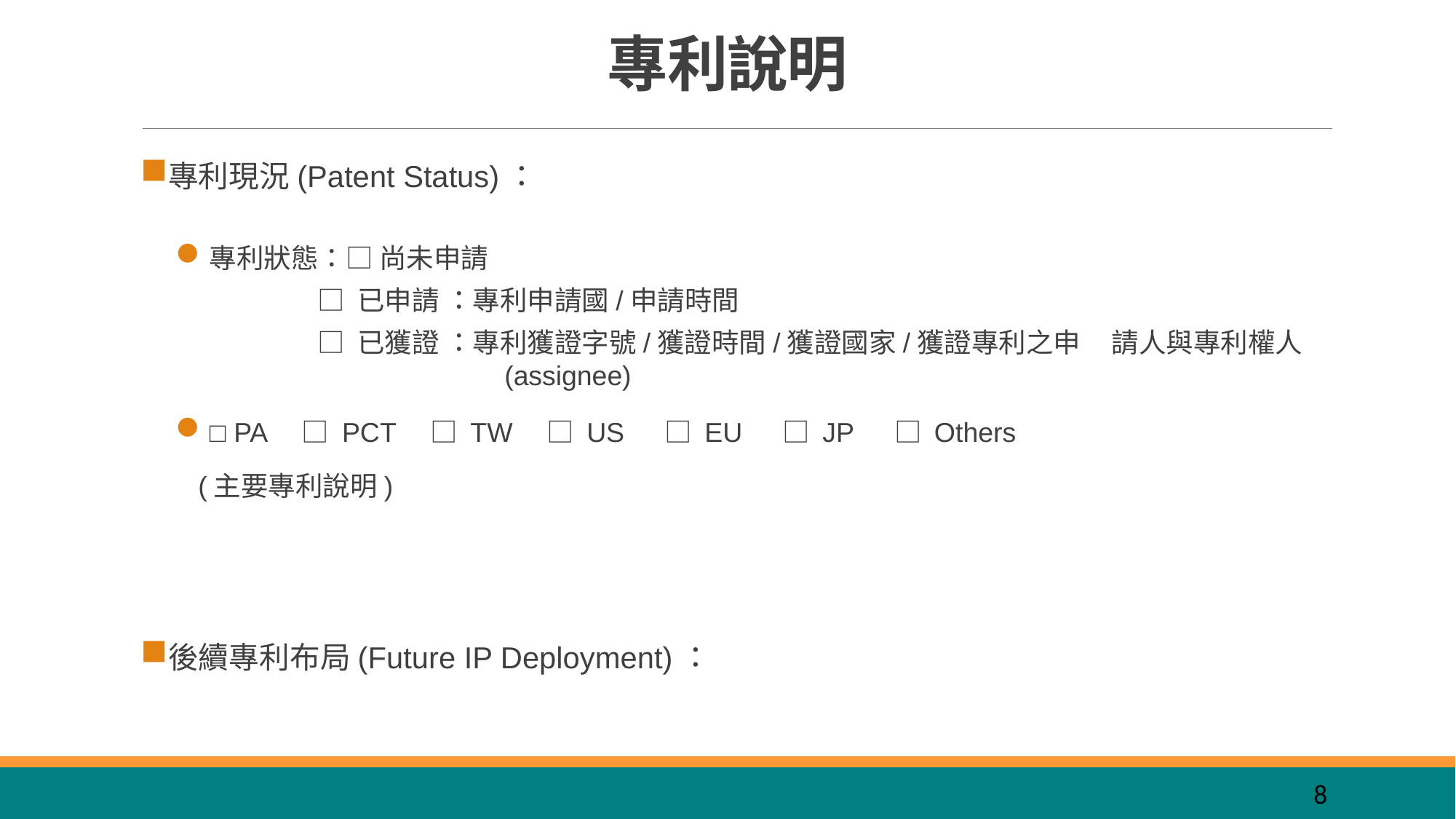

專利說明
專利現況(Patent Status)：

專利狀態：□ 尚未申請
                       □ 已申請 ：專利申請國/申請時間
                       □ 已獲證 ：專利獲證字號/獲證時間/獲證國家/獲證專利之申     請人與專利權人(assignee)
□ PA　□ PCT　□ TW　□ US　 □ EU　 □ JP　 □ Others
   (主要專利說明)

後續專利布局(Future IP Deployment)：

8